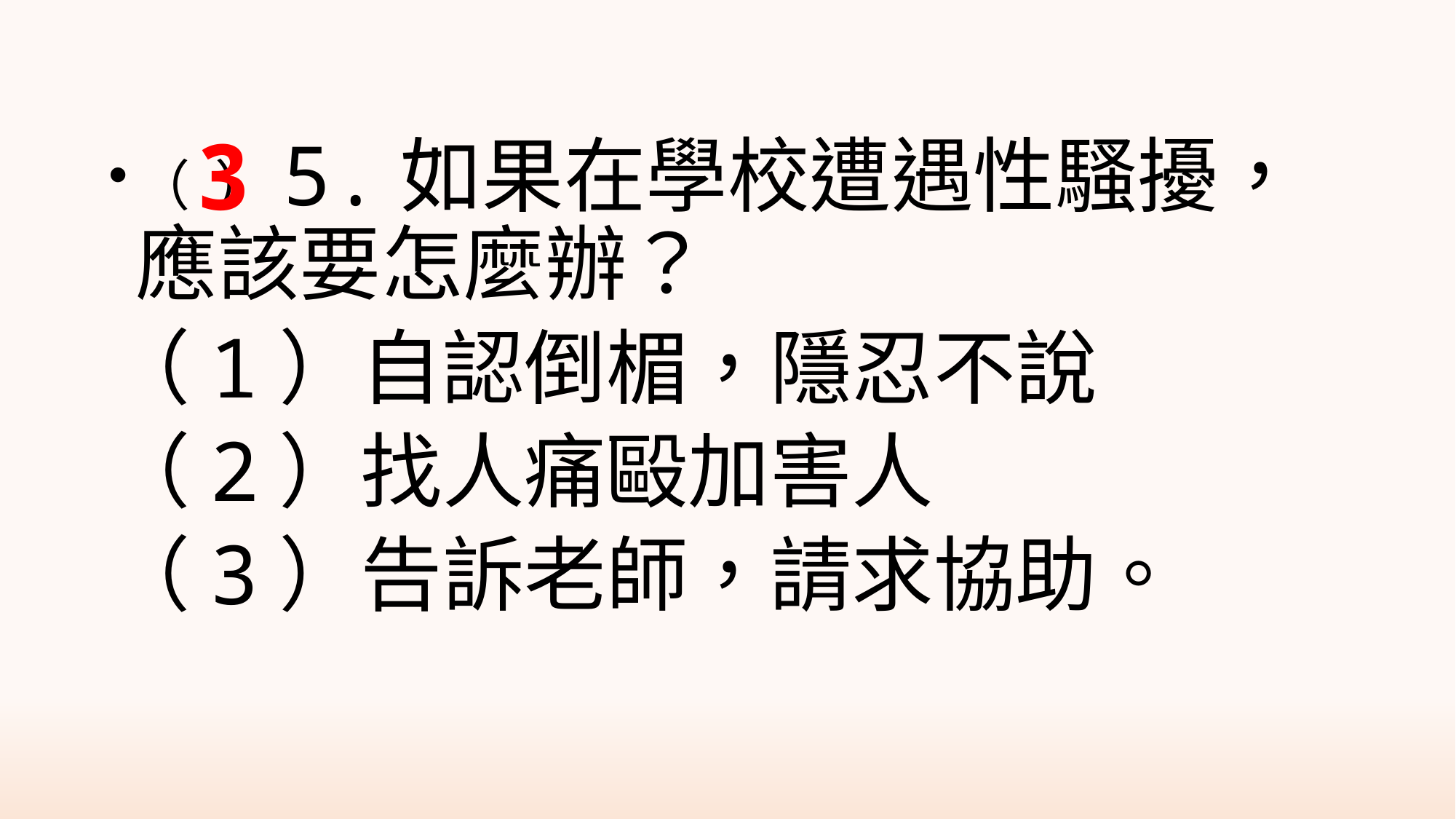

3
（  ）5.如果在學校遭遇性騷擾，應該要怎麼辦？
（1）自認倒楣，隱忍不說
（2）找人痛毆加害人
（3）告訴老師，請求協助。